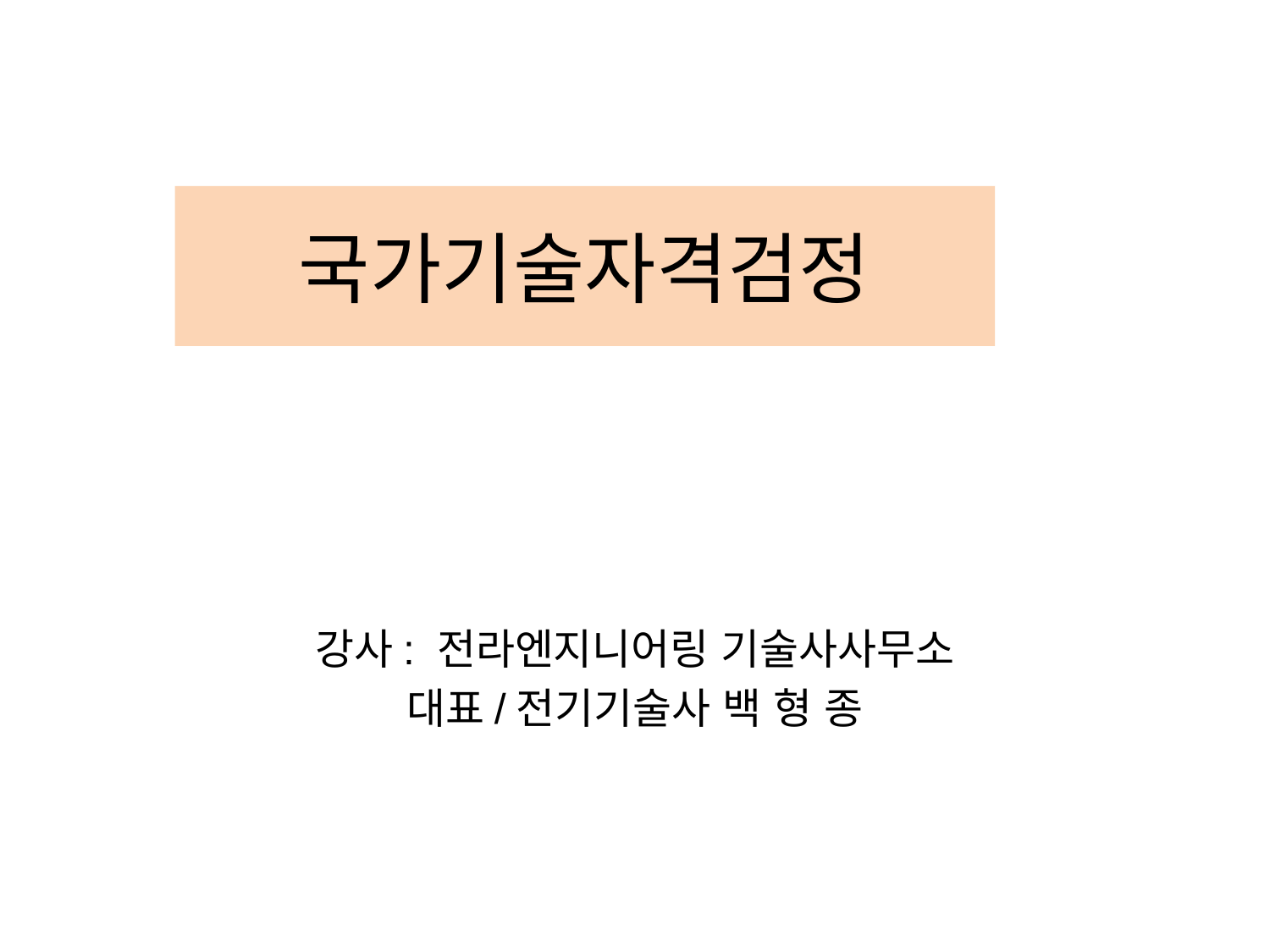

# 국가기술자격검정

강사: 전라엔지니어링 기술사사무소
대표/전기기술사 백 형 종